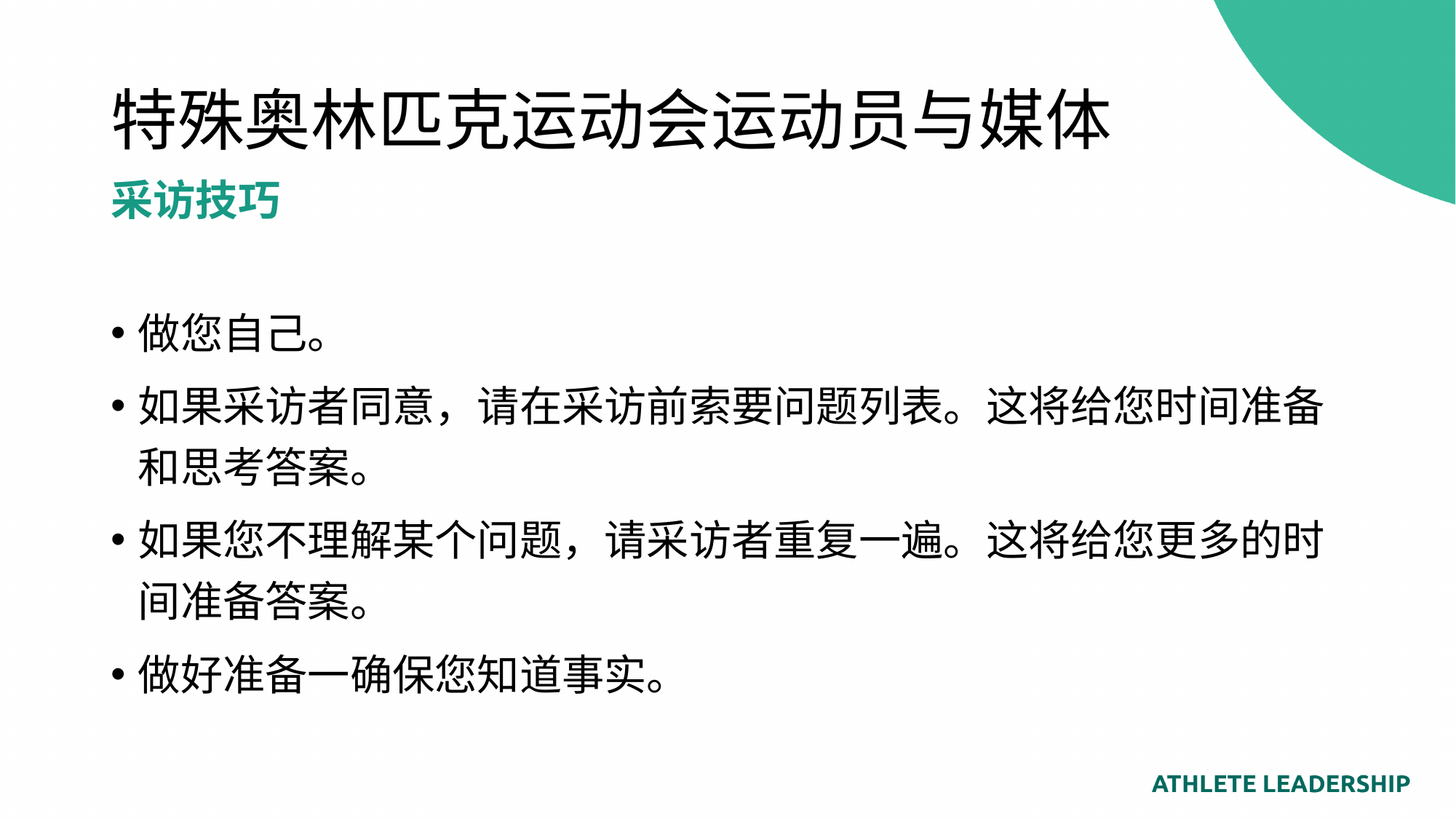

# 特殊奥林匹克运动会运动员与媒体
采访技巧
做您自己。
如果采访者同意，请在采访前索要问题列表。这将给您时间准备和思考答案。
如果您不理解某个问题，请采访者重复一遍。这将给您更多的时间准备答案。
做好准备一确保您知道事实。